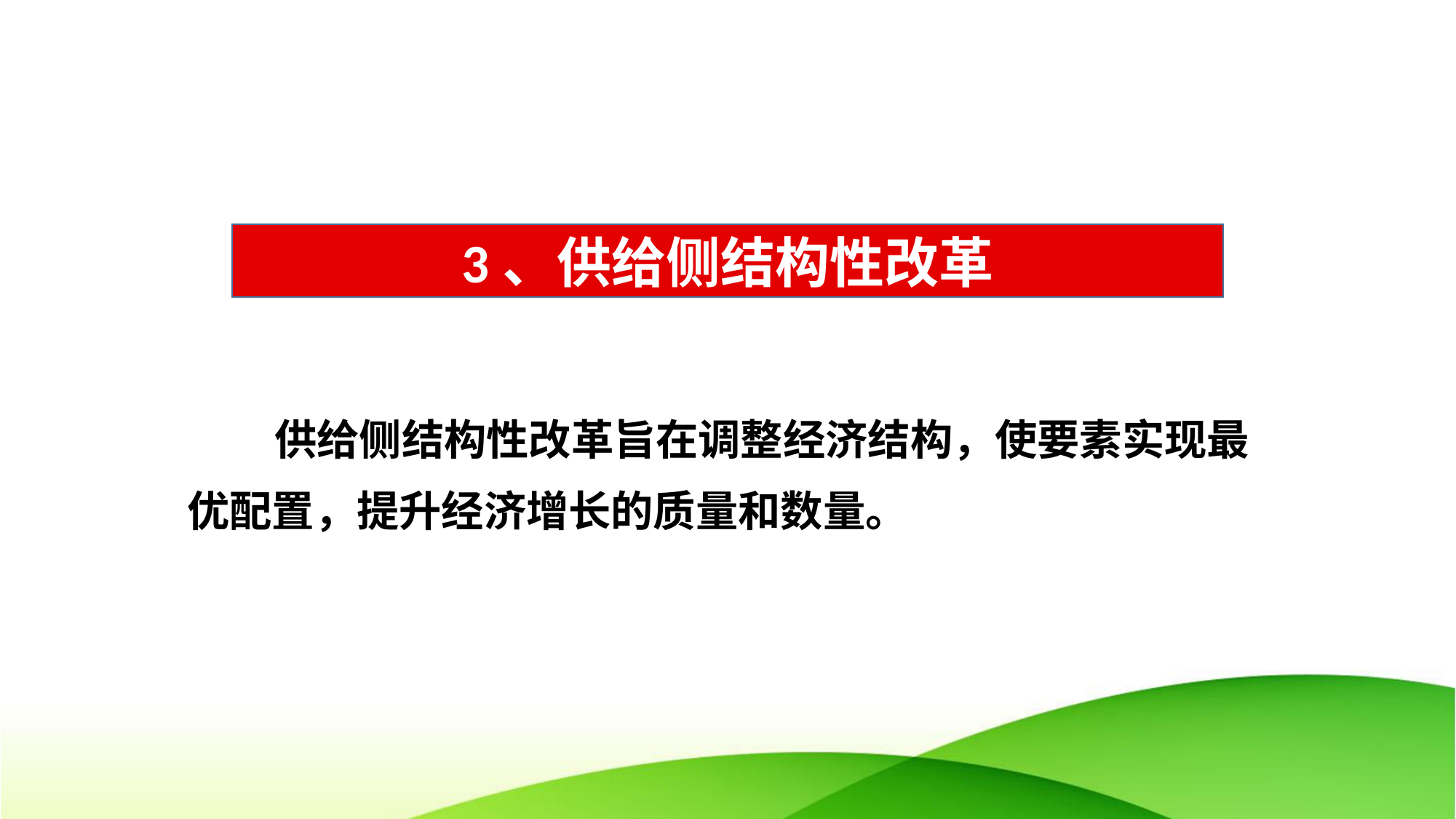

3、供给侧结构性改革
        供给侧结构性改革旨在调整经济结构，使要素实现最优配置，提升经济增长的质量和数量。